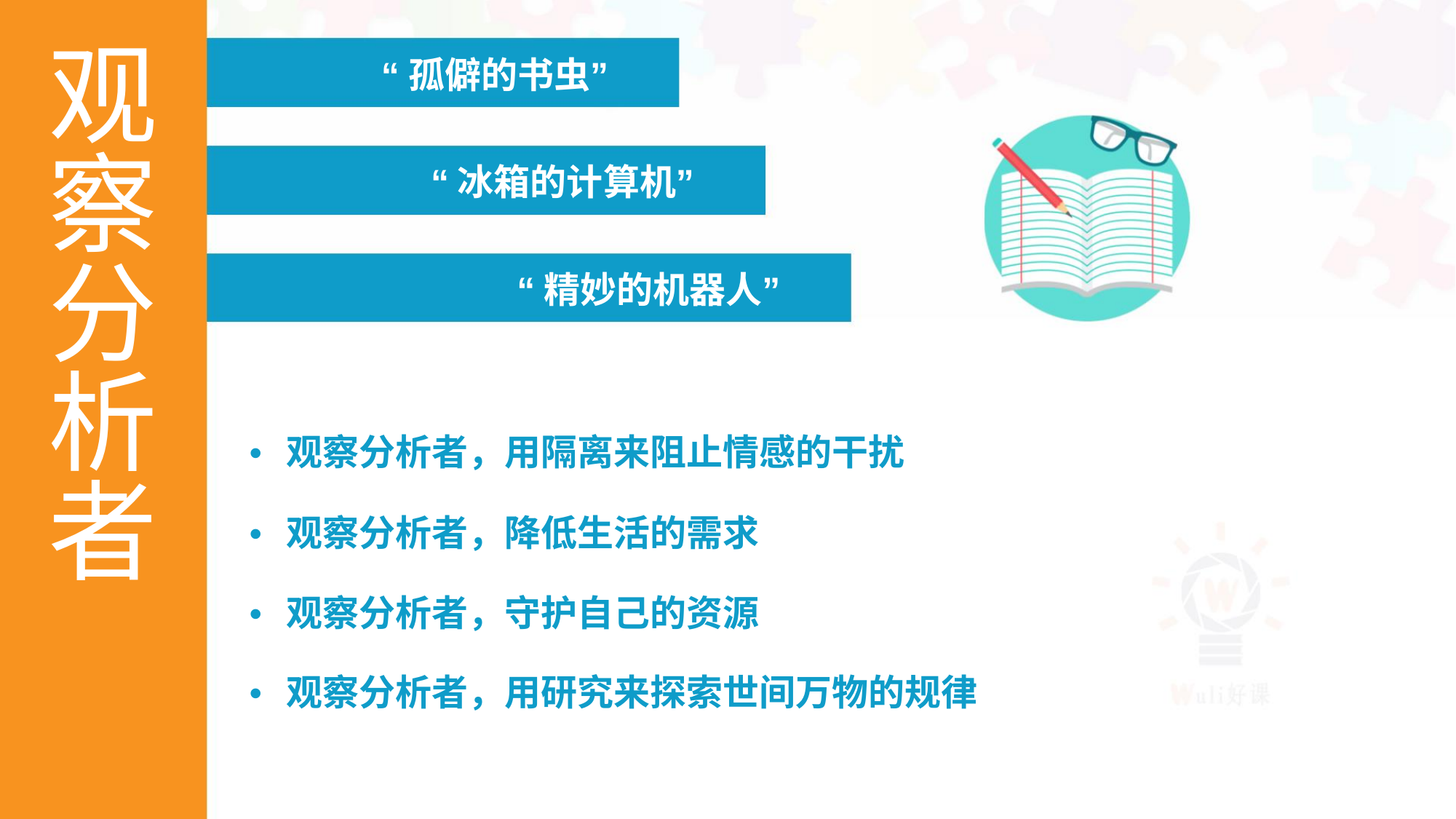

观
察
分
析
者
“孤僻的书虫”
“冰箱的计算机”
“精妙的机器人”
• 观察分析者，用隔离来阻止情感的干扰
• 观察分析者，降低生活的需求
• 观察分析者，守护自己的资源
• 观察分析者，用研究来探索世间万物的规律